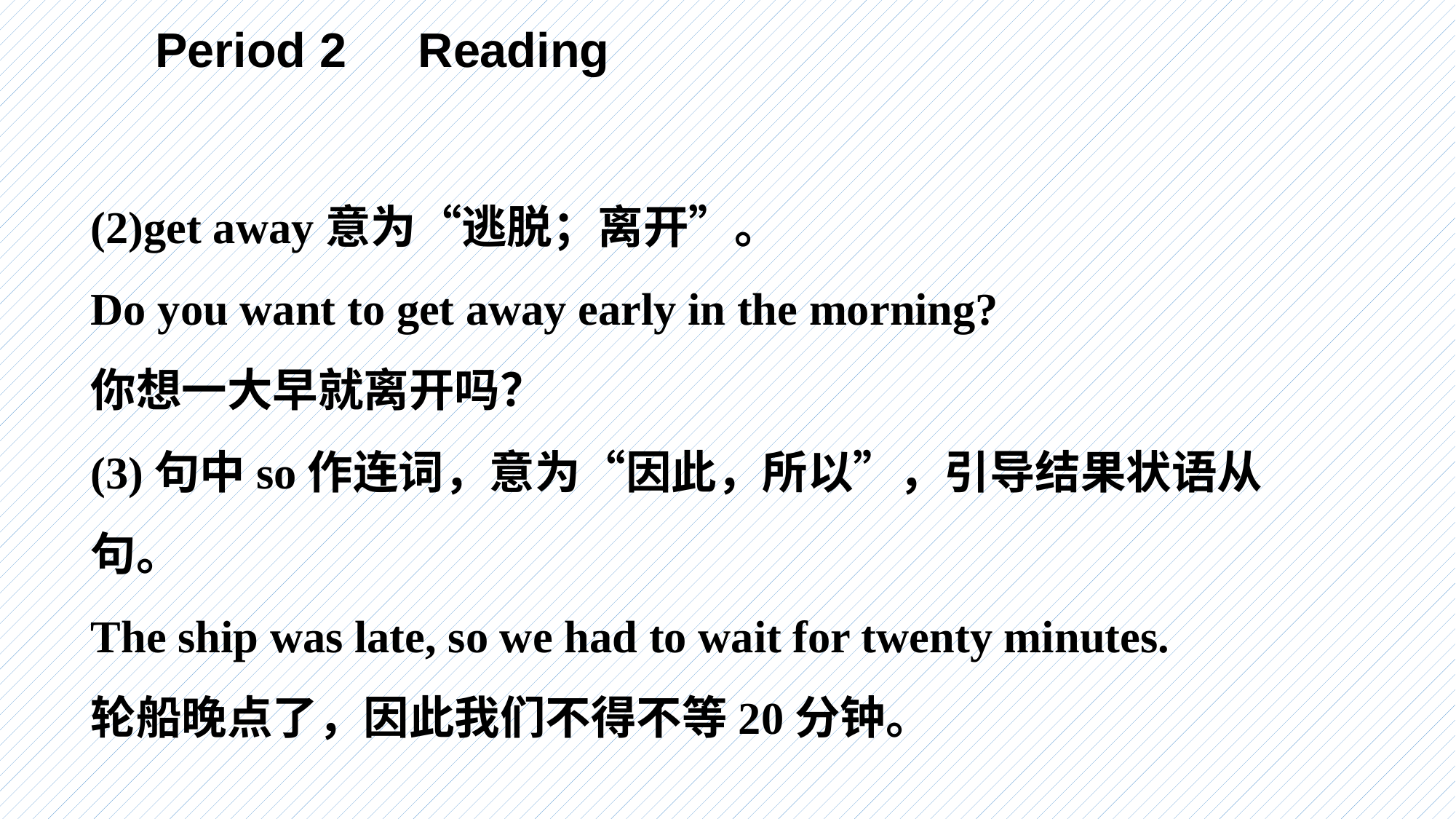

Period 2　Reading
(2)get away意为“逃脱；离开”。
Do you want to get away early in the morning?
你想一大早就离开吗？
(3)句中so作连词，意为“因此，所以”，引导结果状语从句。
The ship was late, so we had to wait for twenty minutes.
轮船晚点了，因此我们不得不等20分钟。